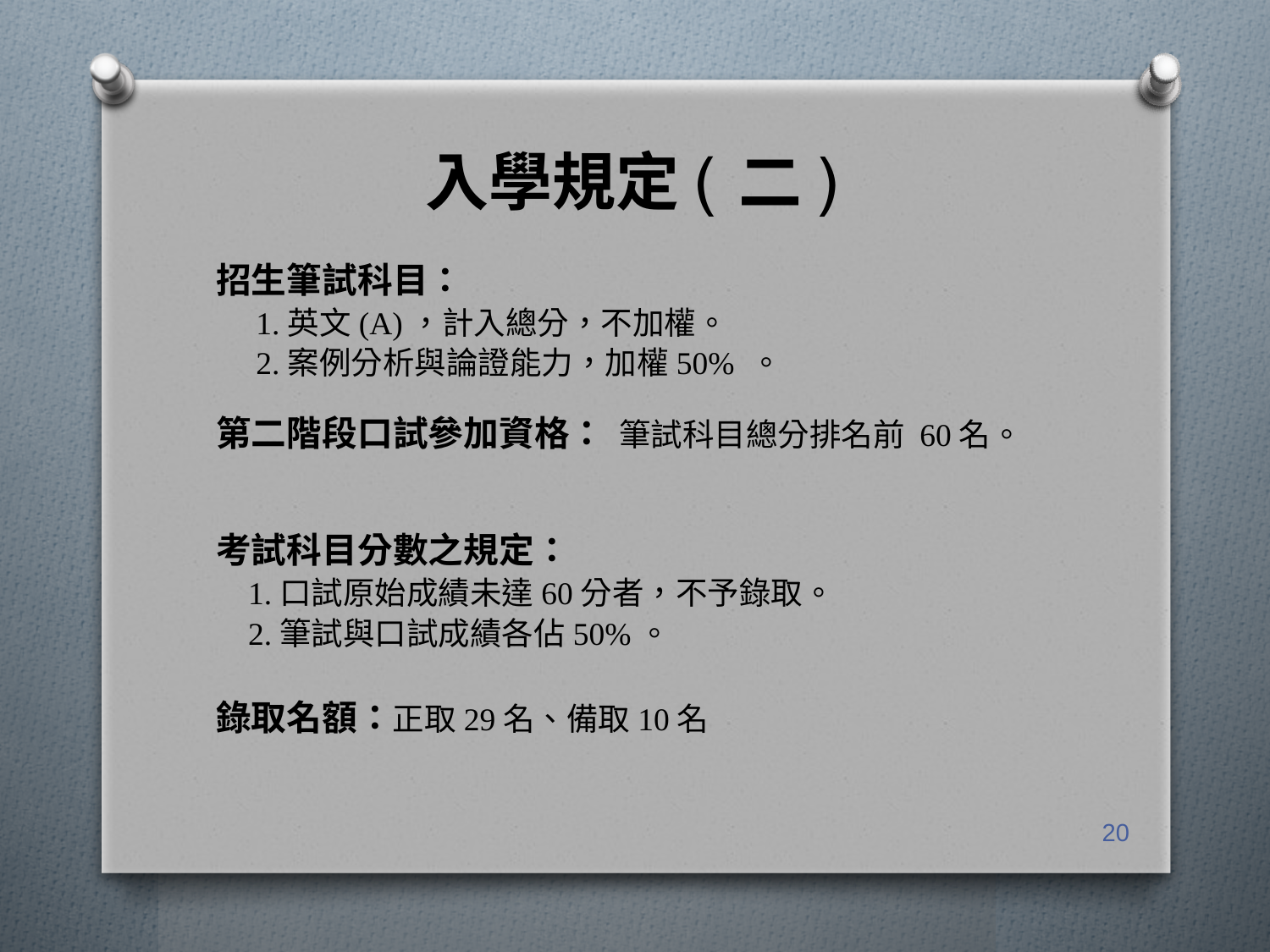

# 入學規定(二)
招生筆試科目：
     1.英文(A)，計入總分，不加權。
     2.案例分析與論證能力，加權50% 。

第二階段口試參加資格：  筆試科目總分排名前 60名。

考試科目分數之規定：
    1.口試原始成績未達60分者，不予錄取。
    2.筆試與口試成績各佔50%。

錄取名額：正取29名、備取10名

20